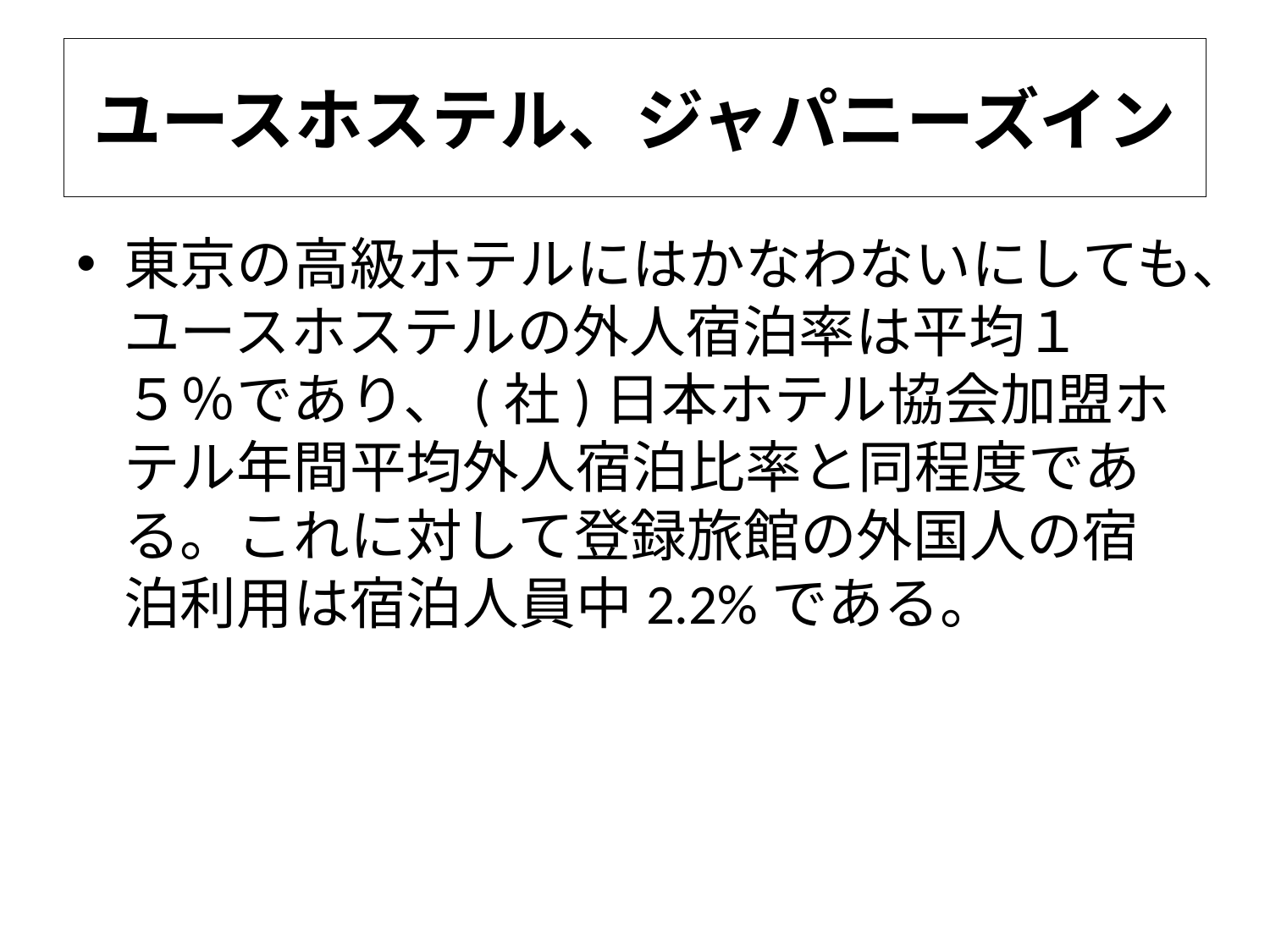

# ユースホステル、ジャパニーズイン
東京の高級ホテルにはかなわないにしても、ユースホステルの外人宿泊率は平均１５％であり、(社)日本ホテル協会加盟ホテル年間平均外人宿泊比率と同程度である。これに対して登録旅館の外国人の宿泊利用は宿泊人員中2.2%である。